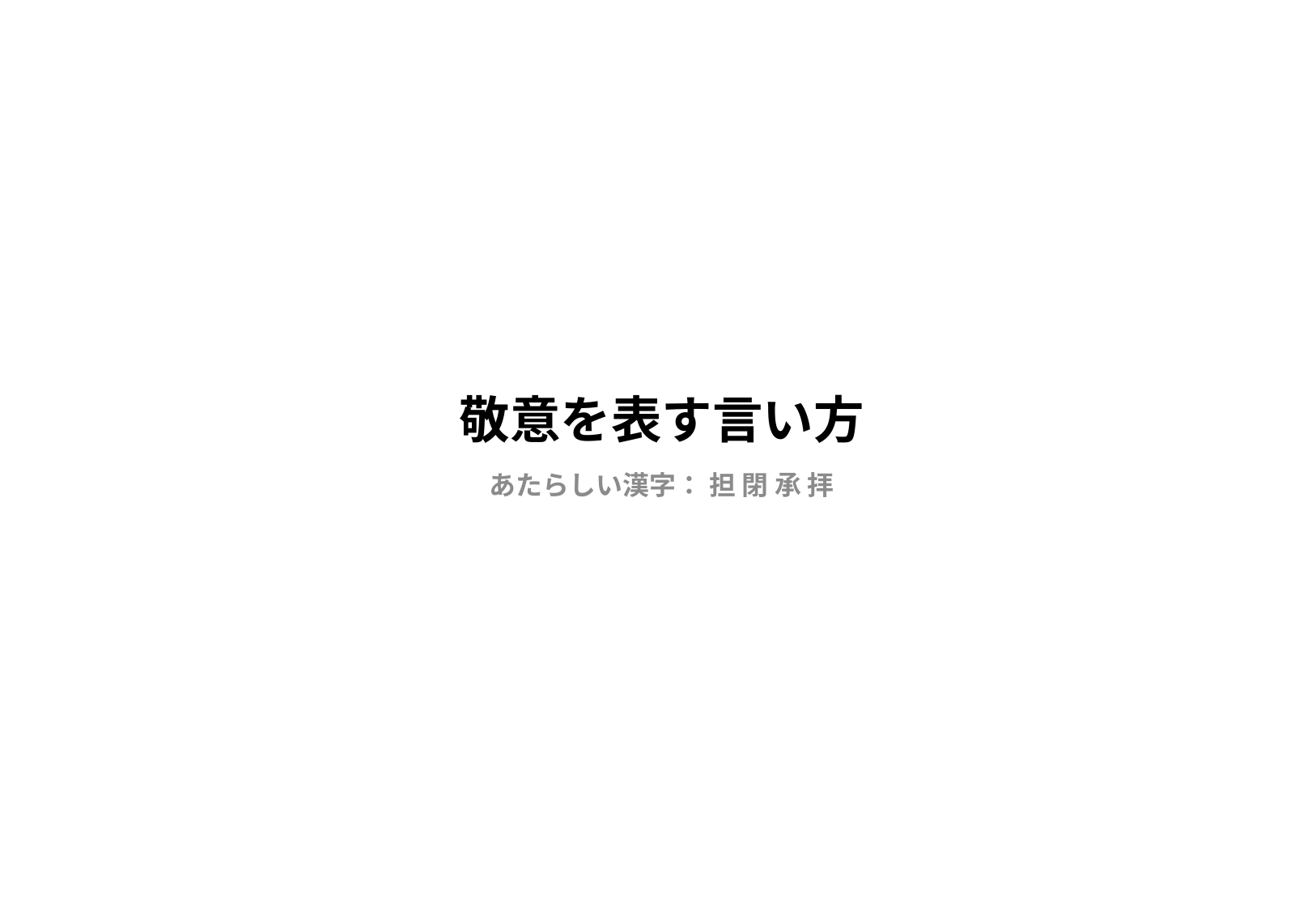

# 敬意を表す言い方
あたらしい漢字： 担 閉 承 拝